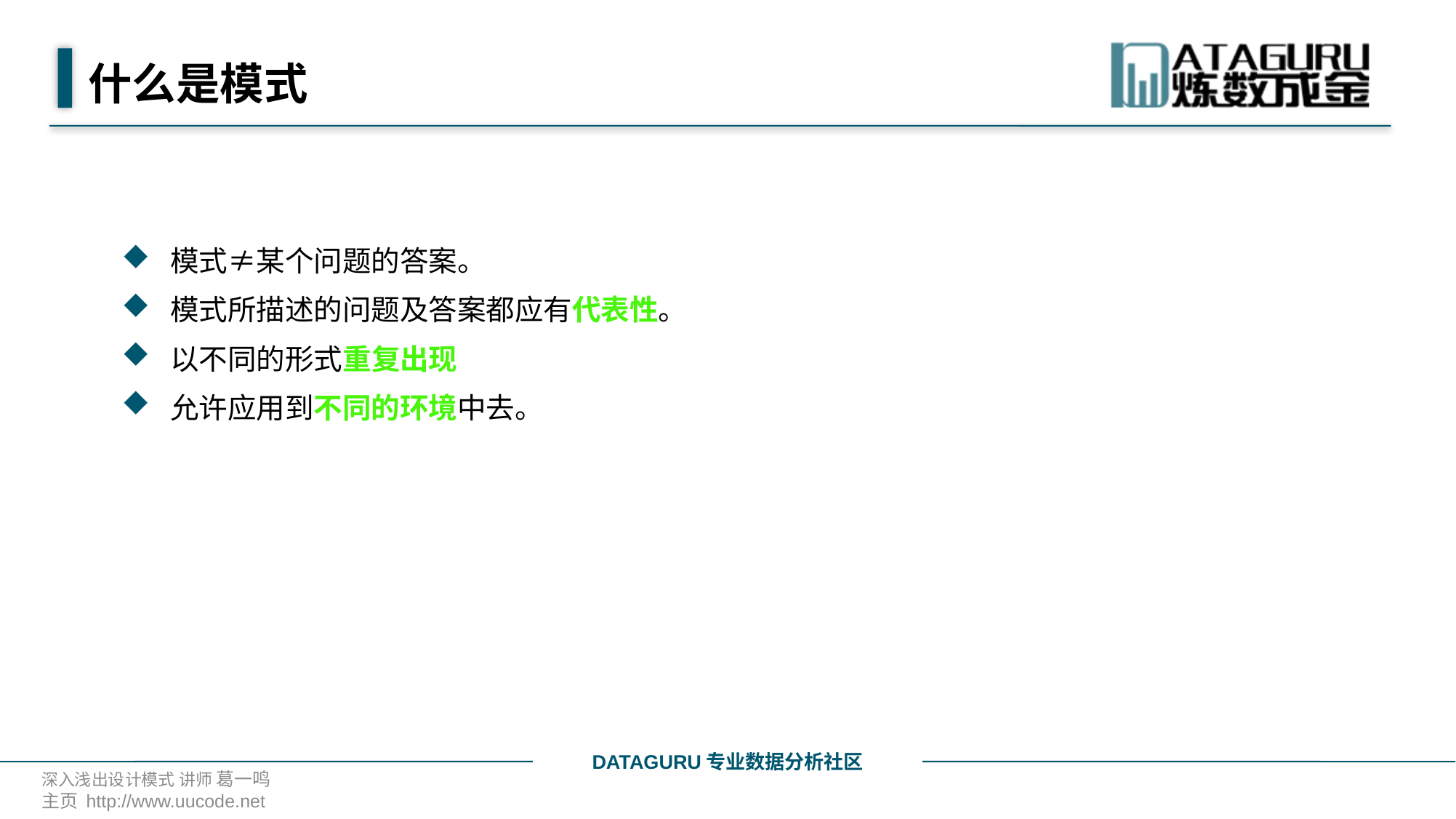

# 什么是模式
模式≠某个问题的答案。
模式所描述的问题及答案都应有代表性。
以不同的形式重复出现
允许应用到不同的环境中去。